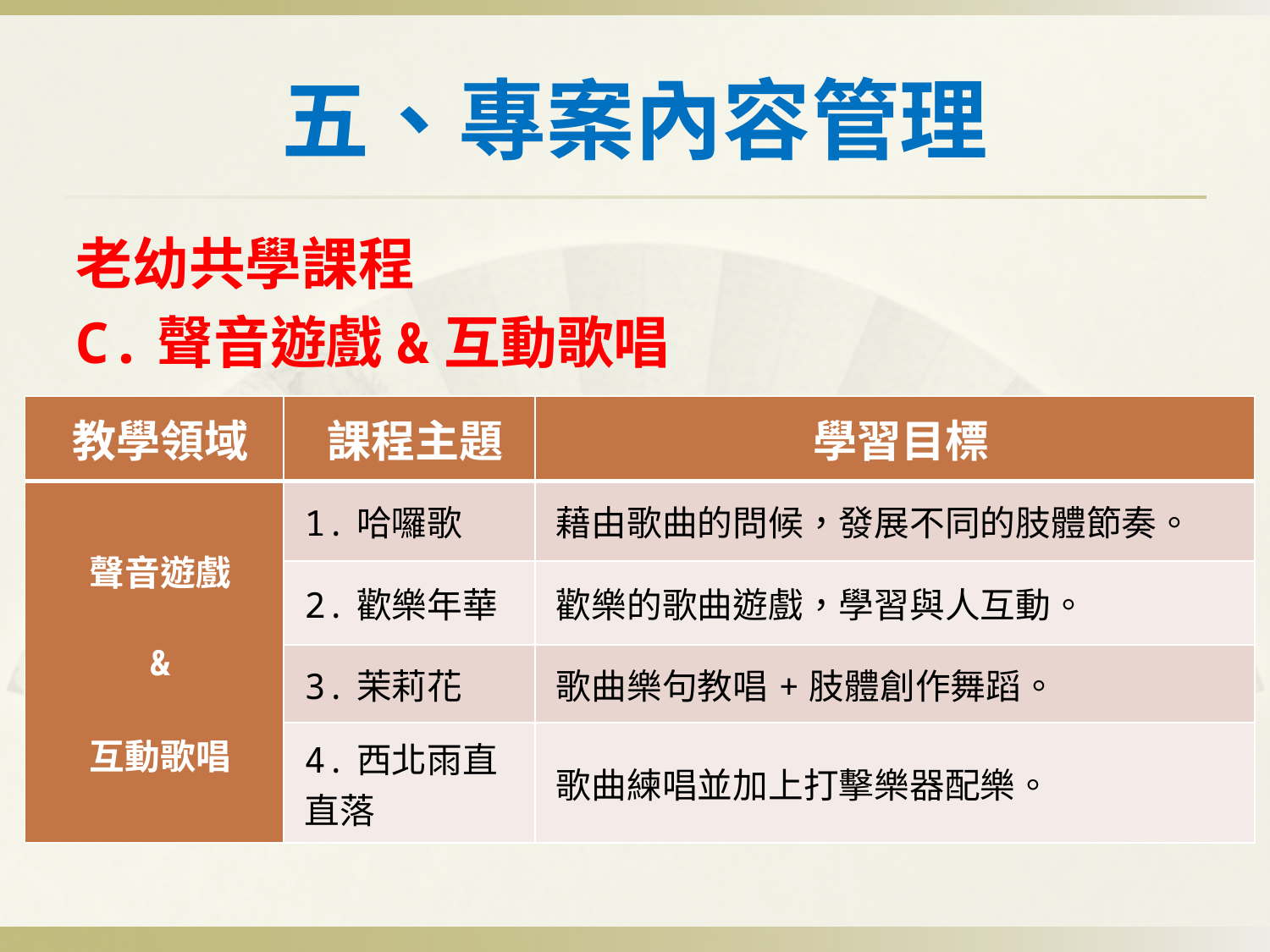

# 五、專案內容管理
老幼共學課程
C.聲音遊戲&互動歌唱
| 教學領域 | 課程主題 | 學習目標 |
| --- | --- | --- |
| 聲音遊戲 & 互動歌唱 | 1.哈囉歌 | 藉由歌曲的問候，發展不同的肢體節奏。 |
|  | 2.歡樂年華 | 歡樂的歌曲遊戲，學習與人互動。 |
|  | 3.茉莉花 | 歌曲樂句教唱+肢體創作舞蹈。 |
|  | 4.西北雨直直落 | 歌曲練唱並加上打擊樂器配樂。 |